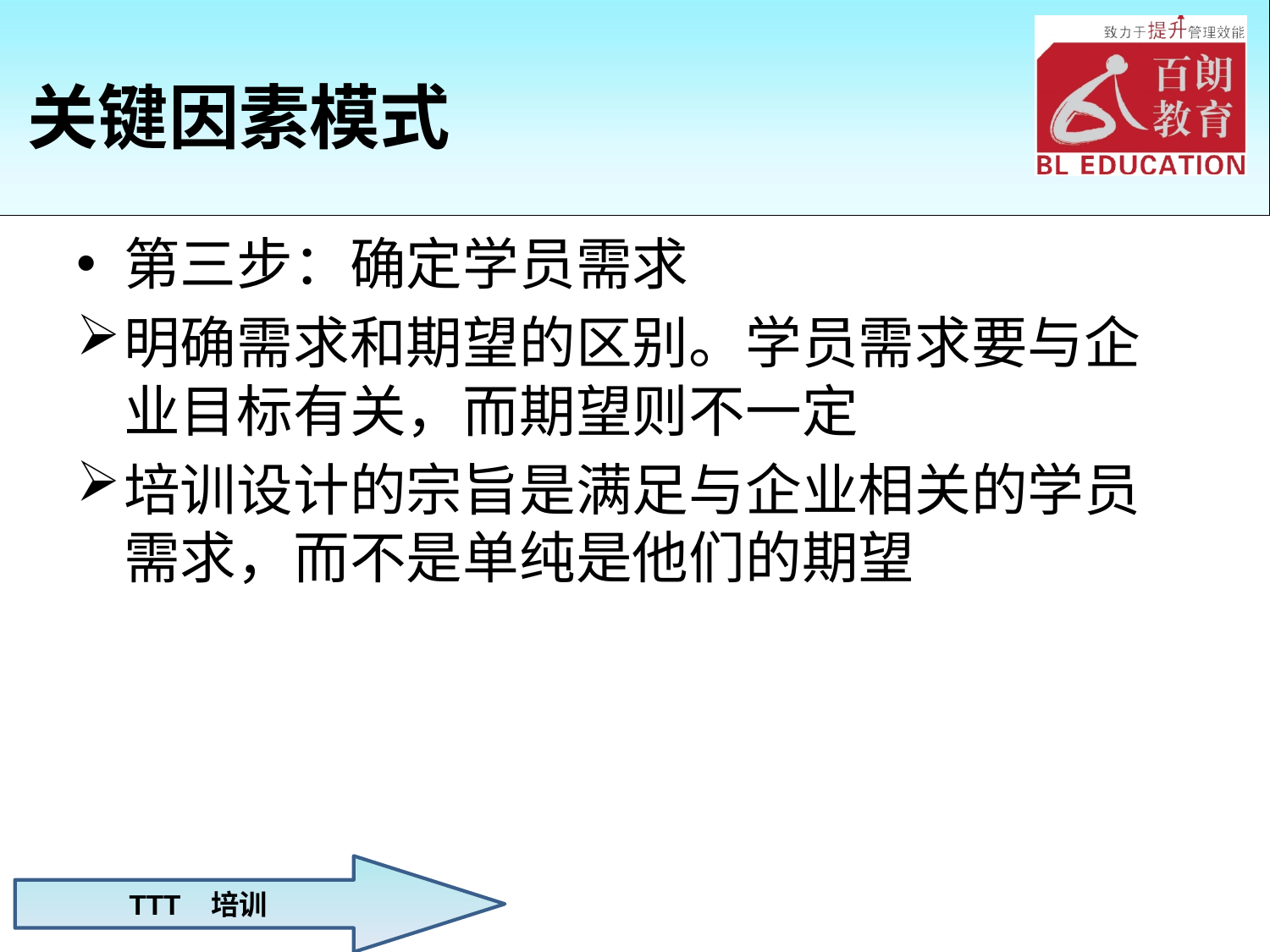

# 关键因素模式
第三步：确定学员需求
明确需求和期望的区别。学员需求要与企业目标有关，而期望则不一定
培训设计的宗旨是满足与企业相关的学员需求，而不是单纯是他们的期望